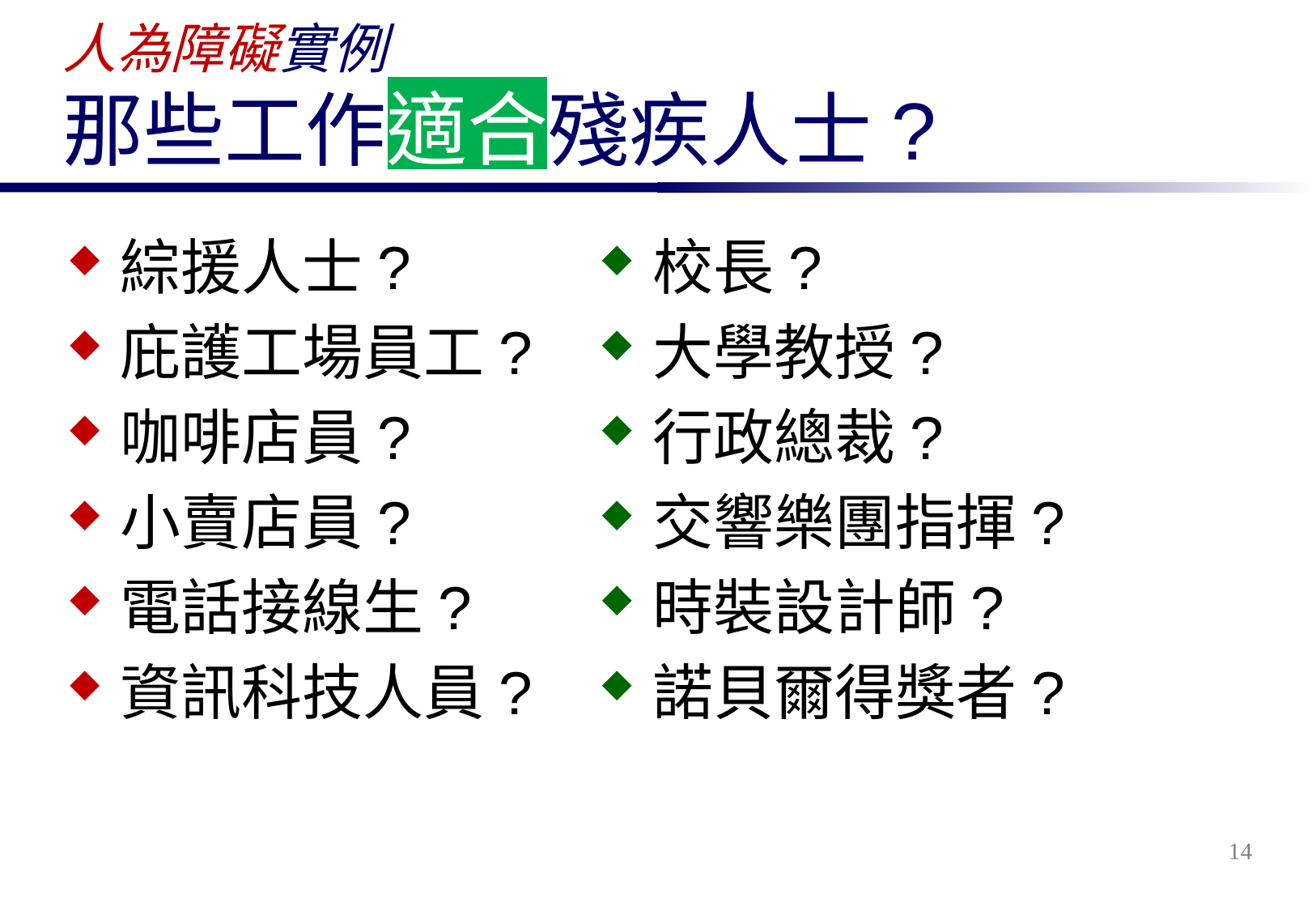

# 人為障礙實例 那些工作適合殘疾人士?

適合
綜援人士?
庇護工場員工?
咖啡店員?
小賣店員?
電話接線生?
資訊科技人員?
校長?
大學教授?
行政總裁?
交響樂團指揮?
時裝設計師?
諾貝爾得獎者?
14